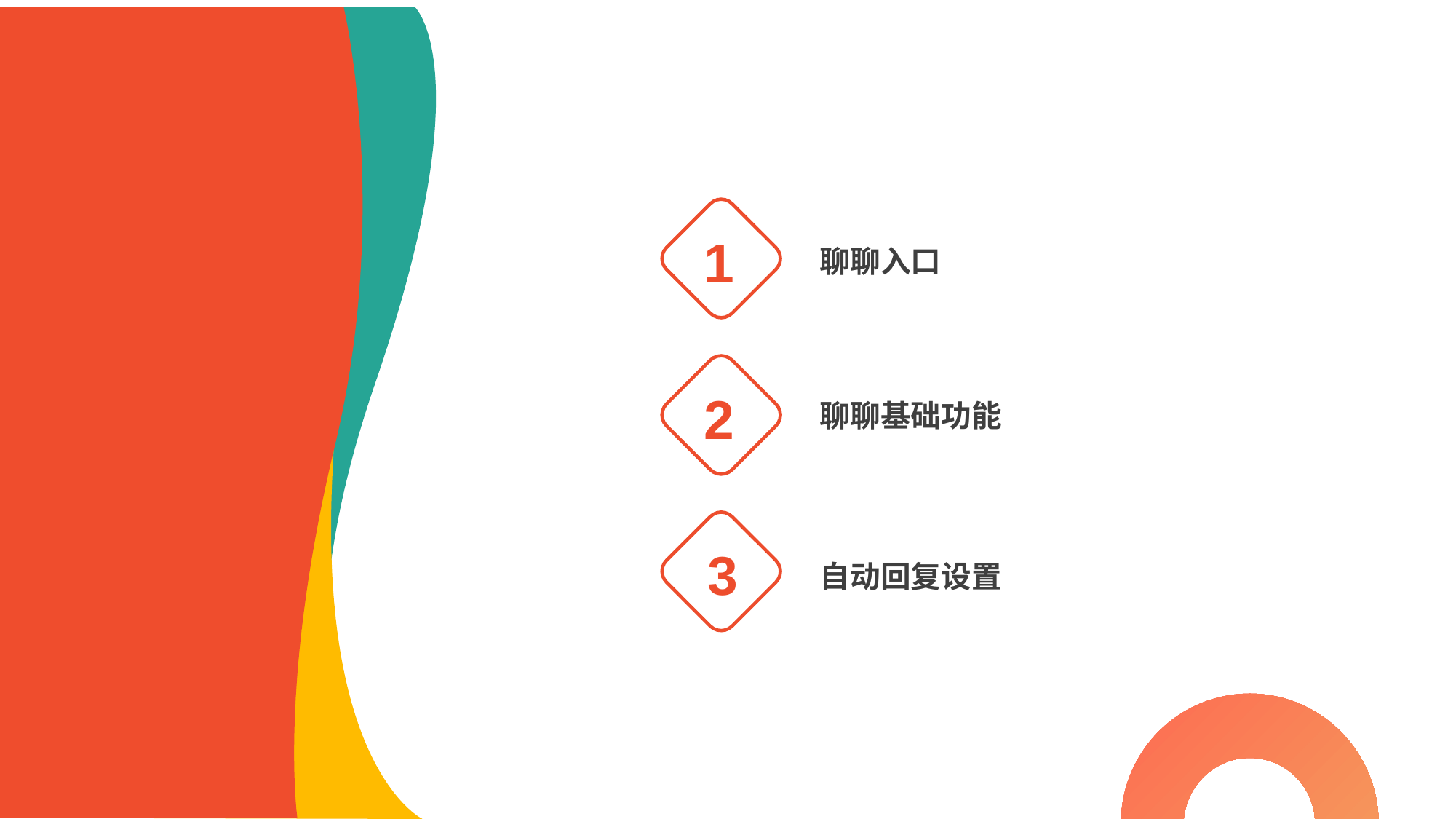

Shopee
平台商品刊登
&
优质listing

1
聊聊入口

2
聊聊基础功能
3
3
自动回复设置